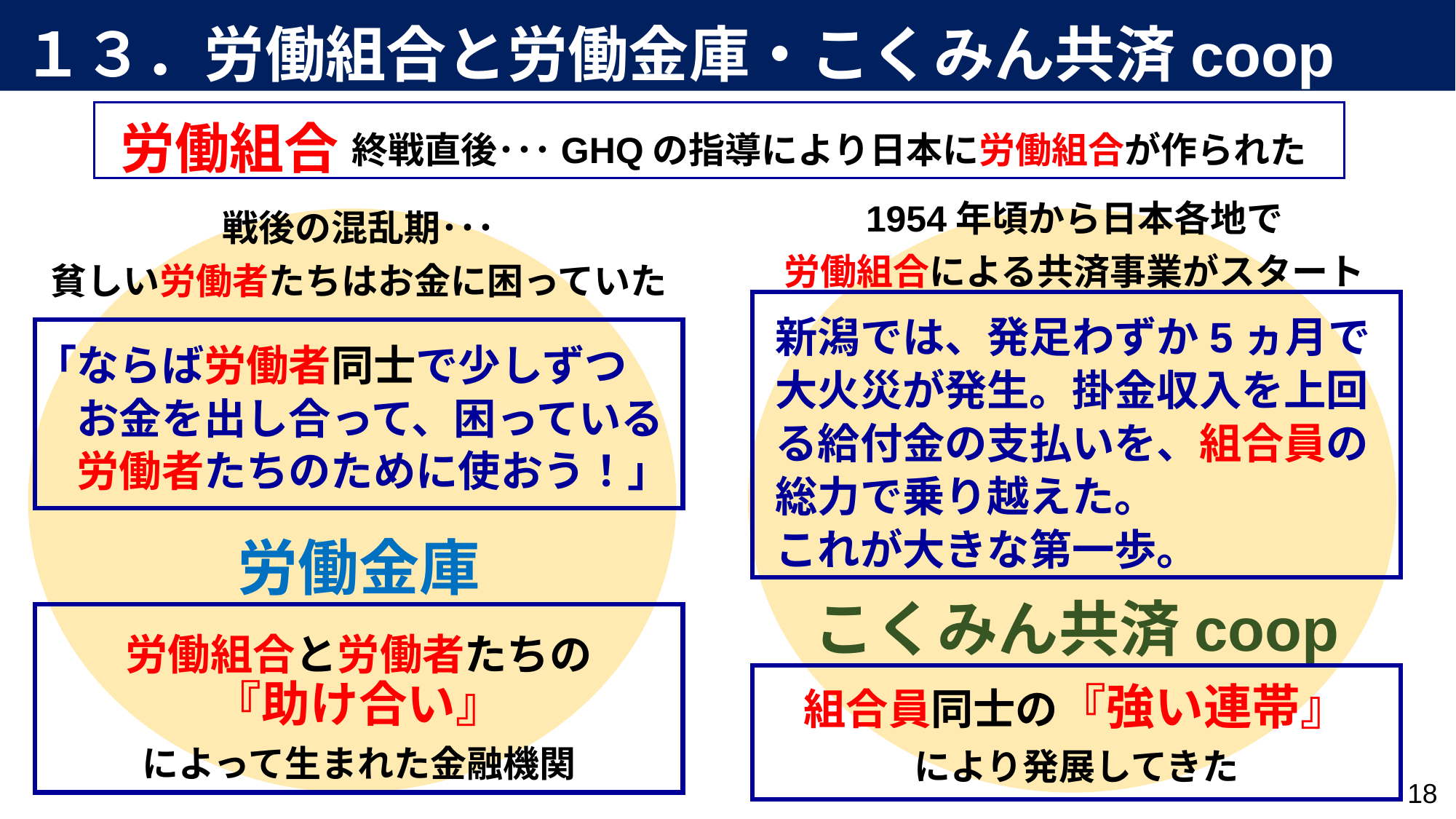

１３．労働組合と労働金庫・こくみん共済coop

終戦直後･･･GHQの指導により日本に労働組合が作られた
労働組合
1954年頃から日本各地で
労働組合による共済事業がスタート
戦後の混乱期･･･
貧しい労働者たちはお金に困っていた

新潟では、発足わずか5ヵ月で大火災が発生。掛金収入を上回る給付金の支払いを、組合員の総力で乗り越えた。
これが大きな第一歩。

「ならば労働者同士で少しずつ
　お金を出し合って、困っている
　労働者たちのために使おう！」
労働金庫
こくみん共済coop

労働組合と労働者たちの
『助け合い』
によって生まれた金融機関

組合員同士の『強い連帯』
により発展してきた
18